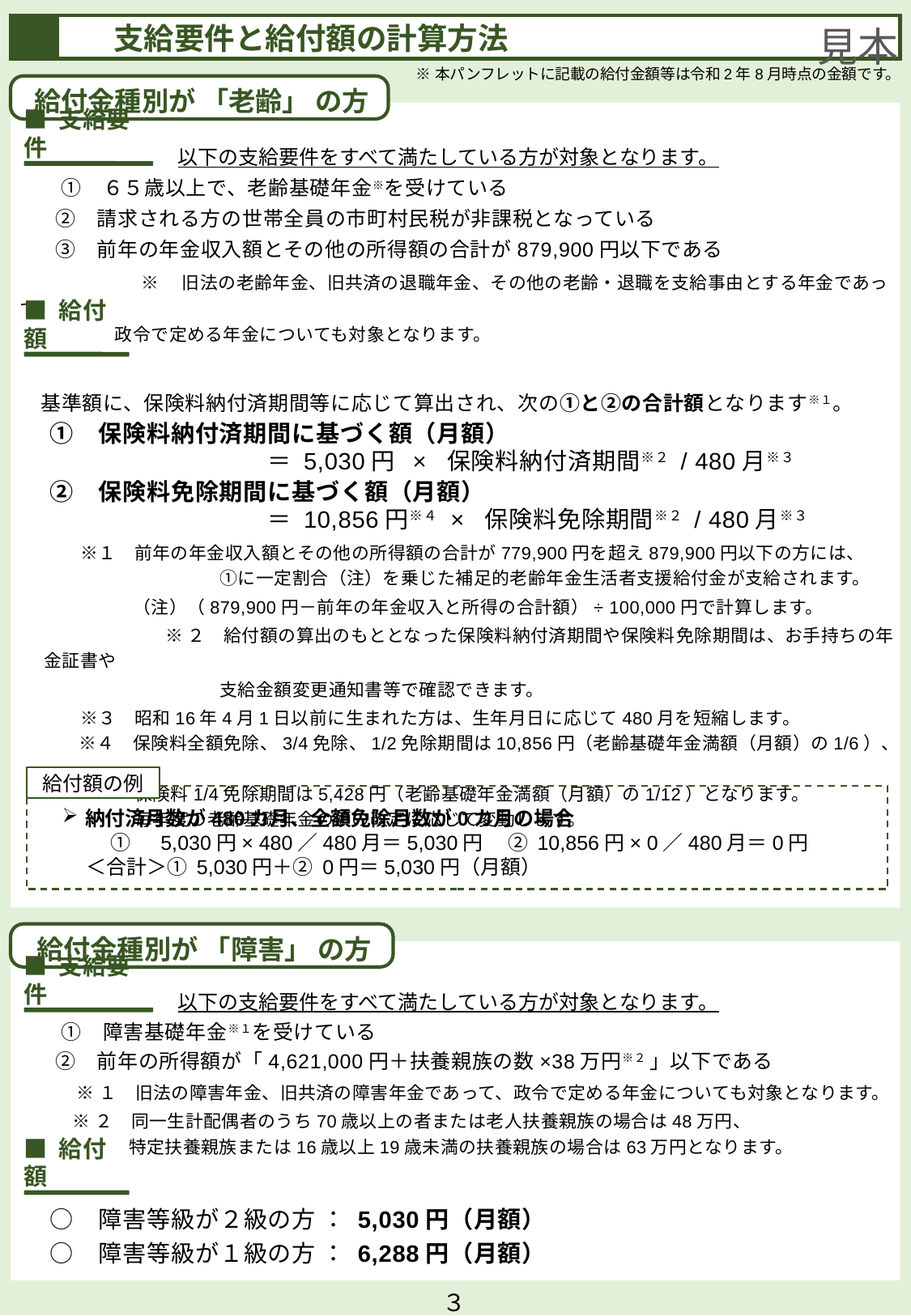

支給要件と給付額の計算方法

見本
※本パンフレットに記載の給付金額等は令和2年8月時点の金額です。
給付金種別が 「老齢」 の方

　　①　６５歳以上で、老齢基礎年金※を受けている
　   ②　請求される方の世帯全員の市町村民税が非課税となっている
　   ③　前年の年金収入額とその他の所得額の合計が879,900円以下である
	※　旧法の老齢年金、旧共済の退職年金、その他の老齢・退職を支給事由とする年金であって、
　　　　 　政令で定める年金についても対象となります。

　基準額に、保険料納付済期間等に応じて算出され、次の①と②の合計額となります※１。
　 ①　保険料納付済期間に基づく額（月額）
　　　　　　　　　　 ＝ 5,030円  ×  保険料納付済期間※２ / 480月※３
　 ②　保険料免除期間に基づく額（月額）
　　　　　　　　　　 ＝ 10,856円※４  ×  保険料免除期間※２ / 480月※３
	　　※１ 前年の年金収入額とその他の所得額の合計が779,900円を超え879,900円以下の方には、
		　　　①に一定割合（注）を乗じた補足的老齢年金生活者支援給付金が支給されます。
　　　　　　 （注）（879,900円－前年の年金収入と所得の合計額）÷ 100,000円で計算します。
		※２ 給付額の算出のもととなった保険料納付済期間や保険料免除期間は、お手持ちの年金証書や
		　　　支給金額変更通知書等で確認できます。
	　　※３ 昭和16年4月1日以前に生まれた方は、生年月日に応じて480月を短縮します。
　　　 ※４ 保険料全額免除、3/4免除、1/2免除期間は10,856円（老齢基礎年金満額（月額）の1/6）、
　　　　　保険料1/4免除期間は5,428円（老齢基礎年金満額（月額）の1/12）となります。
　　　　　毎年度の老齢基礎年金の額の改定に応じて変動します。

以下の支給要件をすべて満たしている方が対象となります。
■ 支給要件
■ 給付額
給付額の例
納付済月数が480カ月、全額免除月数が0カ月の場合
　 ① 　5,030円× 480／480月＝5,030円　 ② 10,856円× 0／480月＝0円
＜合計＞① 5,030円＋② 0円＝5,030円（月額）
給付金種別が 「障害」 の方

　　①　障害基礎年金※１を受けている
　   ②　前年の所得額が「4,621,000円＋扶養親族の数×38万円※２ 」以下である
	  ※１　旧法の障害年金、旧共済の障害年金であって、政令で定める年金についても対象となります。
	 ※２　同一生計配偶者のうち70歳以上の者または老人扶養親族の場合は48万円、
　　　　　　特定扶養親族または16歳以上19歳未満の扶養親族の場合は63万円となります。

　 ○　障害等級が２級の方 ： 5,030円（月額）
　 ○　障害等級が１級の方 ： 6,288円（月額）

以下の支給要件をすべて満たしている方が対象となります。
■ 支給要件
■ 給付額
３